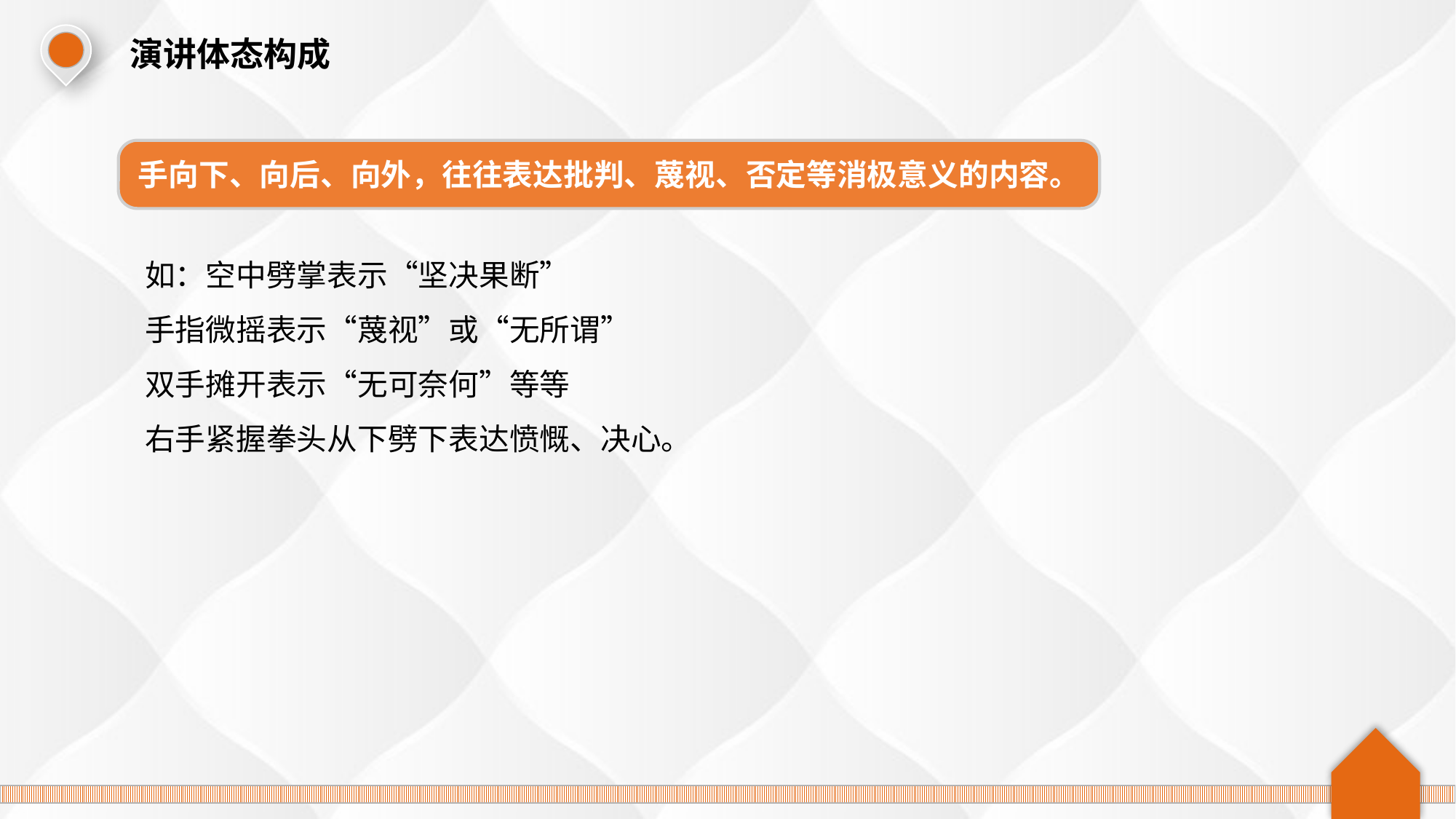

演讲体态构成

手向下、向后、向外，往往表达批判、蔑视、否定等消极意义的内容。
如：空中劈掌表示“坚决果断”
手指微摇表示“蔑视”或“无所谓”
双手摊开表示“无可奈何”等等
右手紧握拳头从下劈下表达愤慨、决心。
27